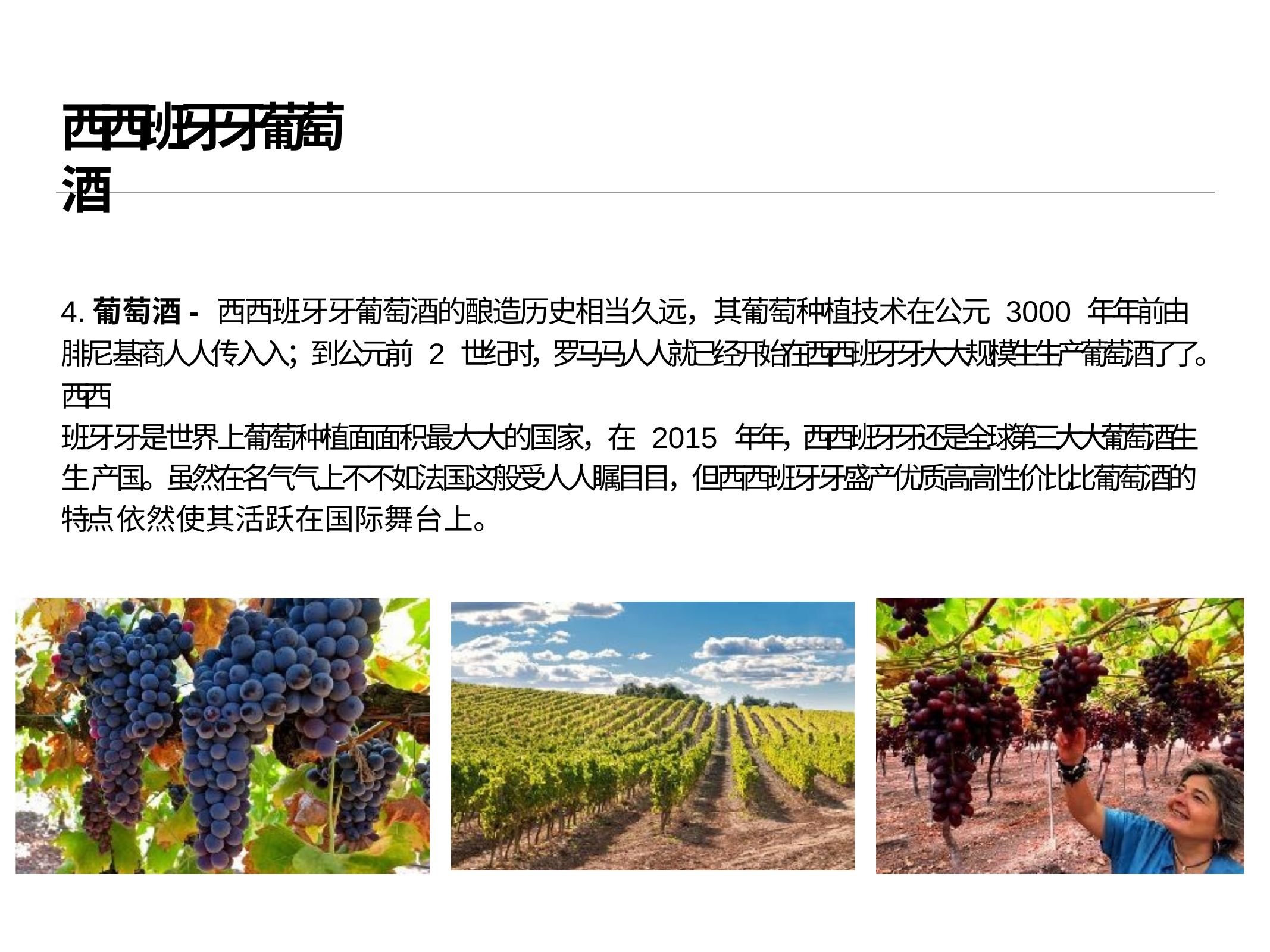

# ⻄西班⽛牙葡萄酒
4.葡萄酒- ⻄西班⽛牙葡萄酒的酿造历史相当久远，其葡萄种植技术在公元 3000 年年前由腓尼 基商⼈人传⼊入；到公元前 2 世纪时，罗⻢马⼈人就已经开始在⻄西班⽛牙⼤大规模⽣生产葡萄酒了了。⻄西
班⽛牙是世界上葡萄种植⾯面积最⼤大的国家，在 2015 年年，⻄西班⽛牙还是全球第三⼤大葡萄酒⽣生 产国。虽然在名⽓气上不不如法国这般受⼈人瞩⽬目，但⻄西班⽛牙盛产优质⾼高性价⽐比葡萄酒的特点 依然使其活跃在国际舞台上。